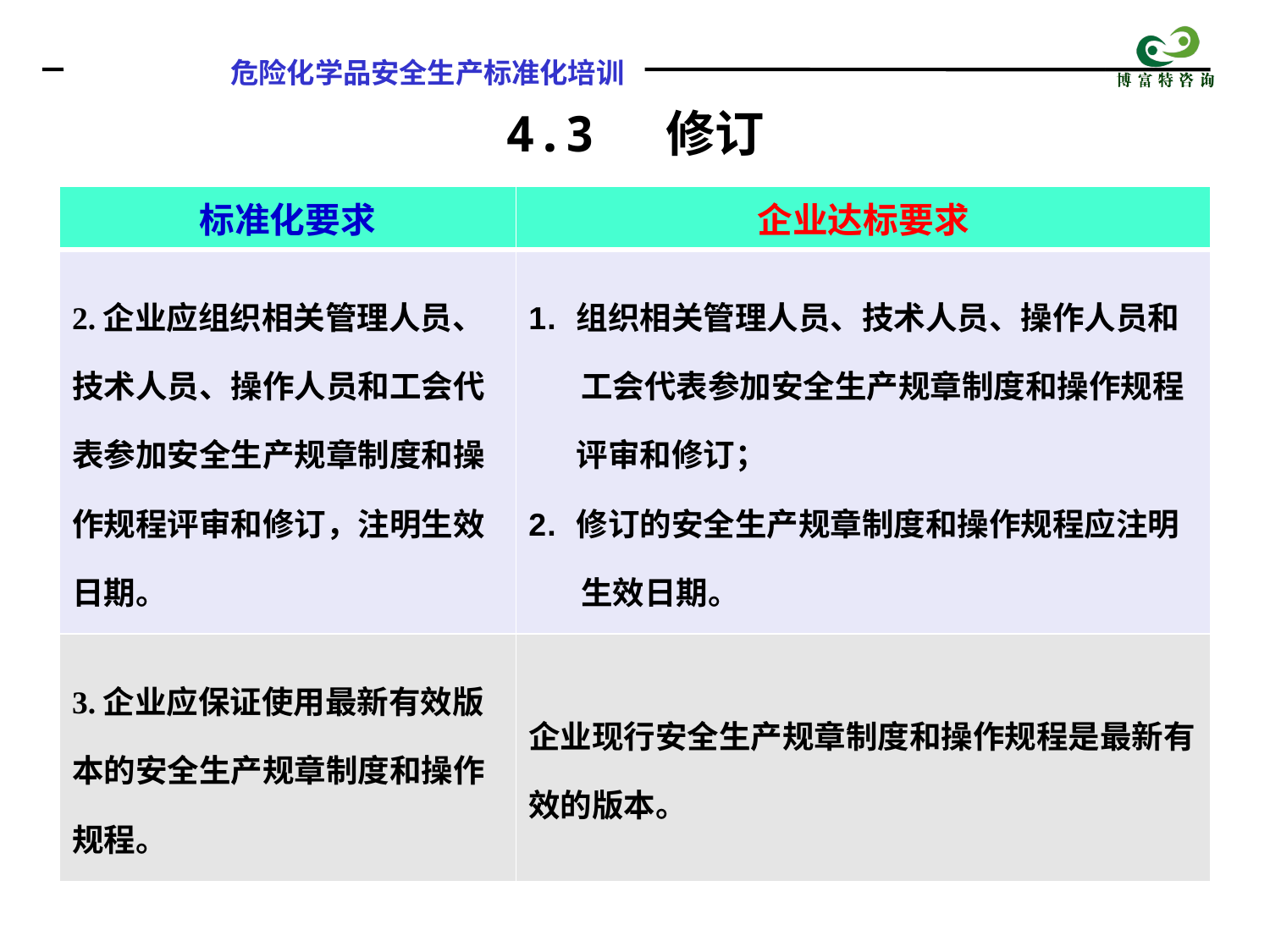

4.3  修订
| 标准化要求 | 企业达标要求 |
| --- | --- |
| 2.企业应组织相关管理人员、技术人员、操作人员和工会代表参加安全生产规章制度和操作规程评审和修订，注明生效日期。 | 组织相关管理人员、技术人员、操作人员和 工会代表参加安全生产规章制度和操作规程评审和修订； 修订的安全生产规章制度和操作规程应注明 生效日期。 |
| 3.企业应保证使用最新有效版本的安全生产规章制度和操作规程。 | 企业现行安全生产规章制度和操作规程是最新有效的版本。 |